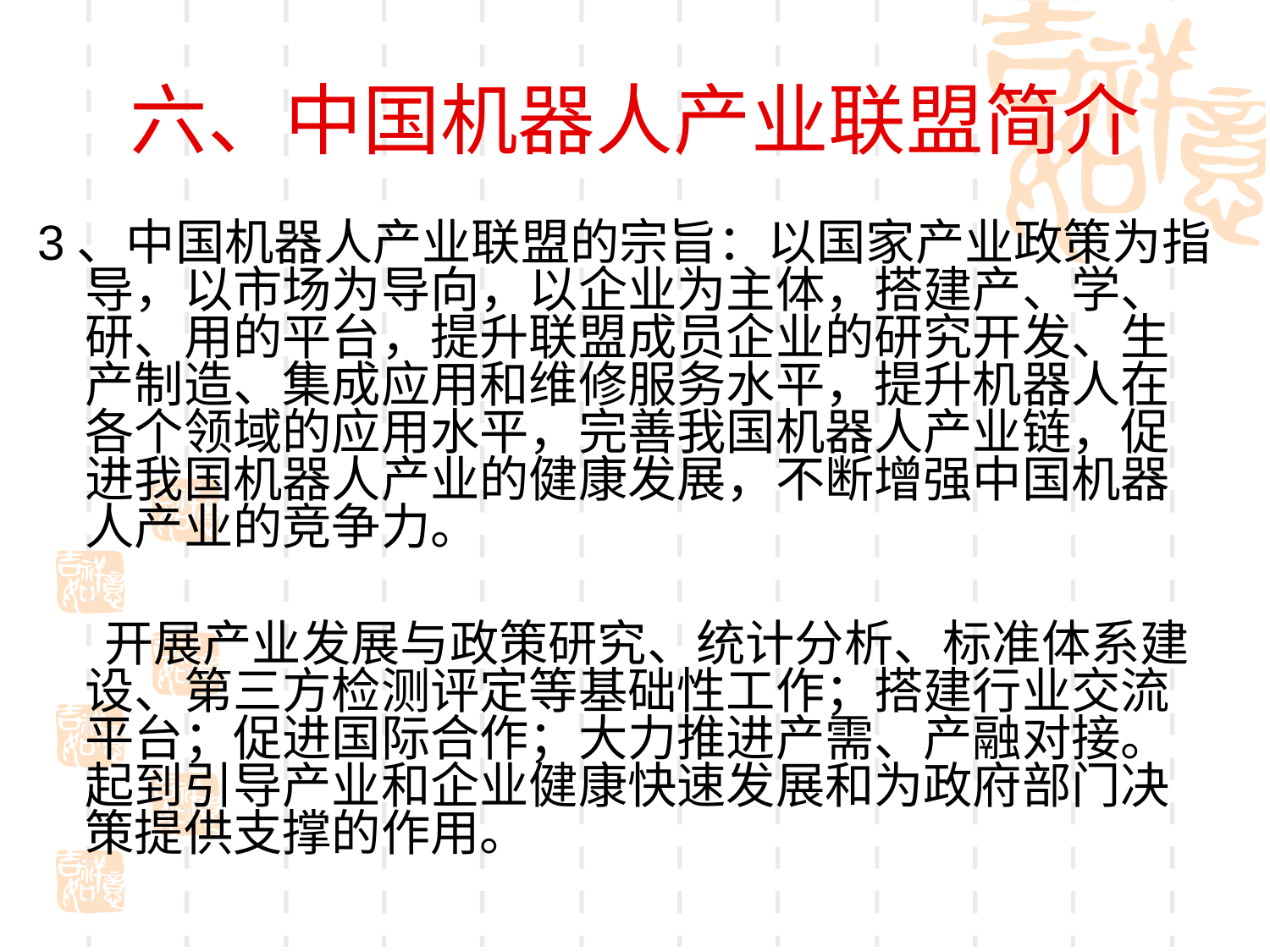

六、中国机器人产业联盟简介
# 3、中国机器人产业联盟的宗旨：以国家产业政策为指导，以市场为导向，以企业为主体，搭建产、学、研、用的平台，提升联盟成员企业的研究开发、生产制造、集成应用和维修服务水平，提升机器人在各个领域的应用水平，完善我国机器人产业链，促进我国机器人产业的健康发展，不断增强中国机器人产业的竞争力。
     开展产业发展与政策研究、统计分析、标准体系建设、第三方检测评定等基础性工作；搭建行业交流平台；促进国际合作；大力推进产需、产融对接。起到引导产业和企业健康快速发展和为政府部门决策提供支撑的作用。